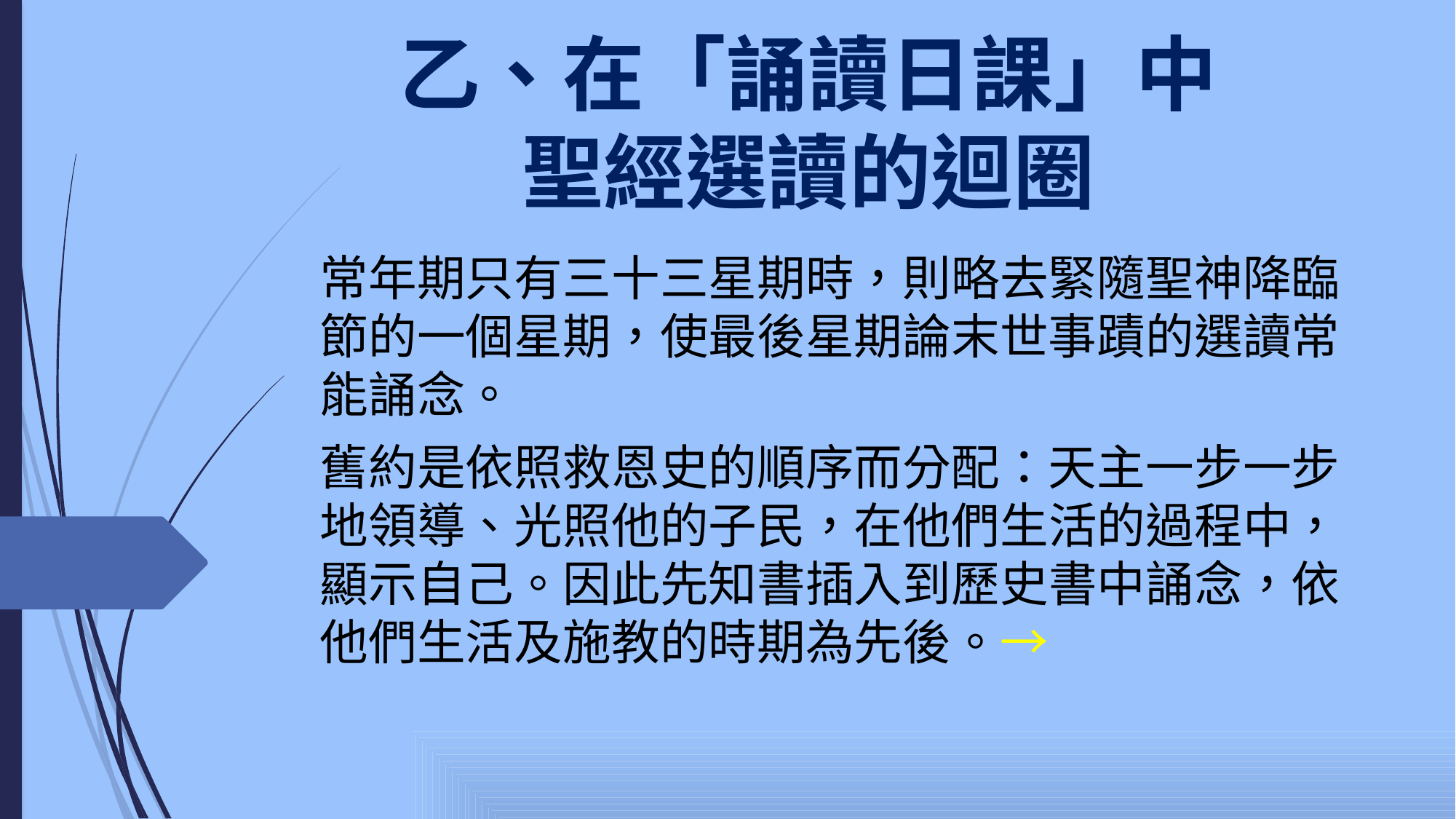

# 乙、在「誦讀日課」中 聖經選讀的迴圈
常年期只有三十三星期時，則略去緊隨聖神降臨節的一個星期，使最後星期論末世事蹟的選讀常能誦念。
舊約是依照救恩史的順序而分配：天主一步一步地領導、光照他的子民，在他們生活的過程中，顯示自己。因此先知書插入到歷史書中誦念，依他們生活及施教的時期為先後。→